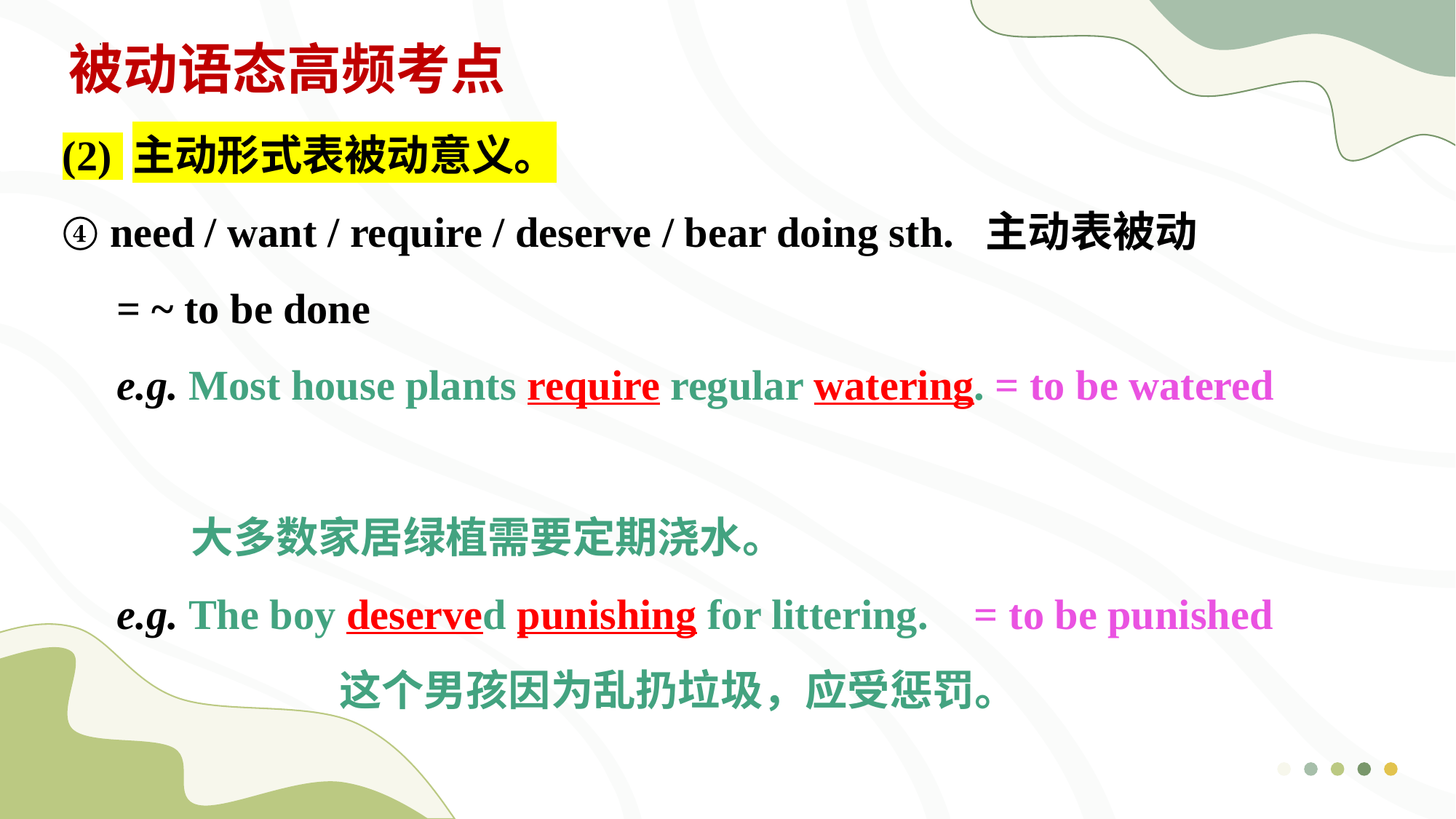

被动语态高频考点
(2) 主动形式表被动意义。
④ need / want / require / deserve / bear doing sth.  主动表被动
= ~ to be done
e.g. Most house plants require regular watering. = to be watered
 大多数家居绿植需要定期浇水。
e.g. The boy deserved punishing for littering.	= to be punished
		 这个男孩因为乱扔垃圾，应受惩罚。